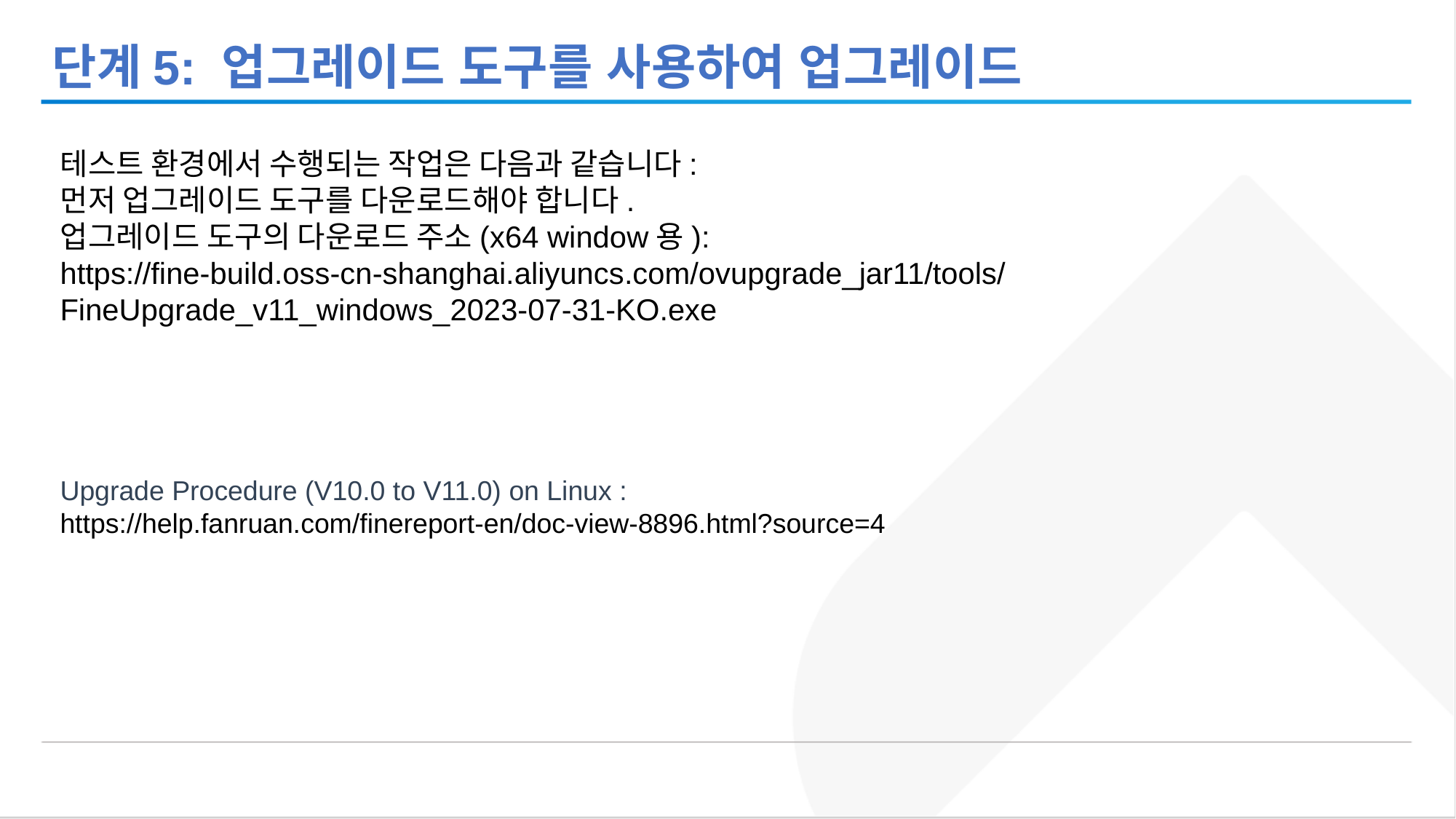

단계5: 업그레이드 도구를 사용하여 업그레이드
테스트 환경에서 수행되는 작업은 다음과 같습니다:
먼저 업그레이드 도구를 다운로드해야 합니다.
업그레이드 도구의 다운로드 주소(x64 window용):
https://fine-build.oss-cn-shanghai.aliyuncs.com/ovupgrade_jar11/tools/FineUpgrade_v11_windows_2023-07-31-KO.exe

Upgrade Procedure (V10.0 to V11.0) on Linux :
https://help.fanruan.com/finereport-en/doc-view-8896.html?source=4